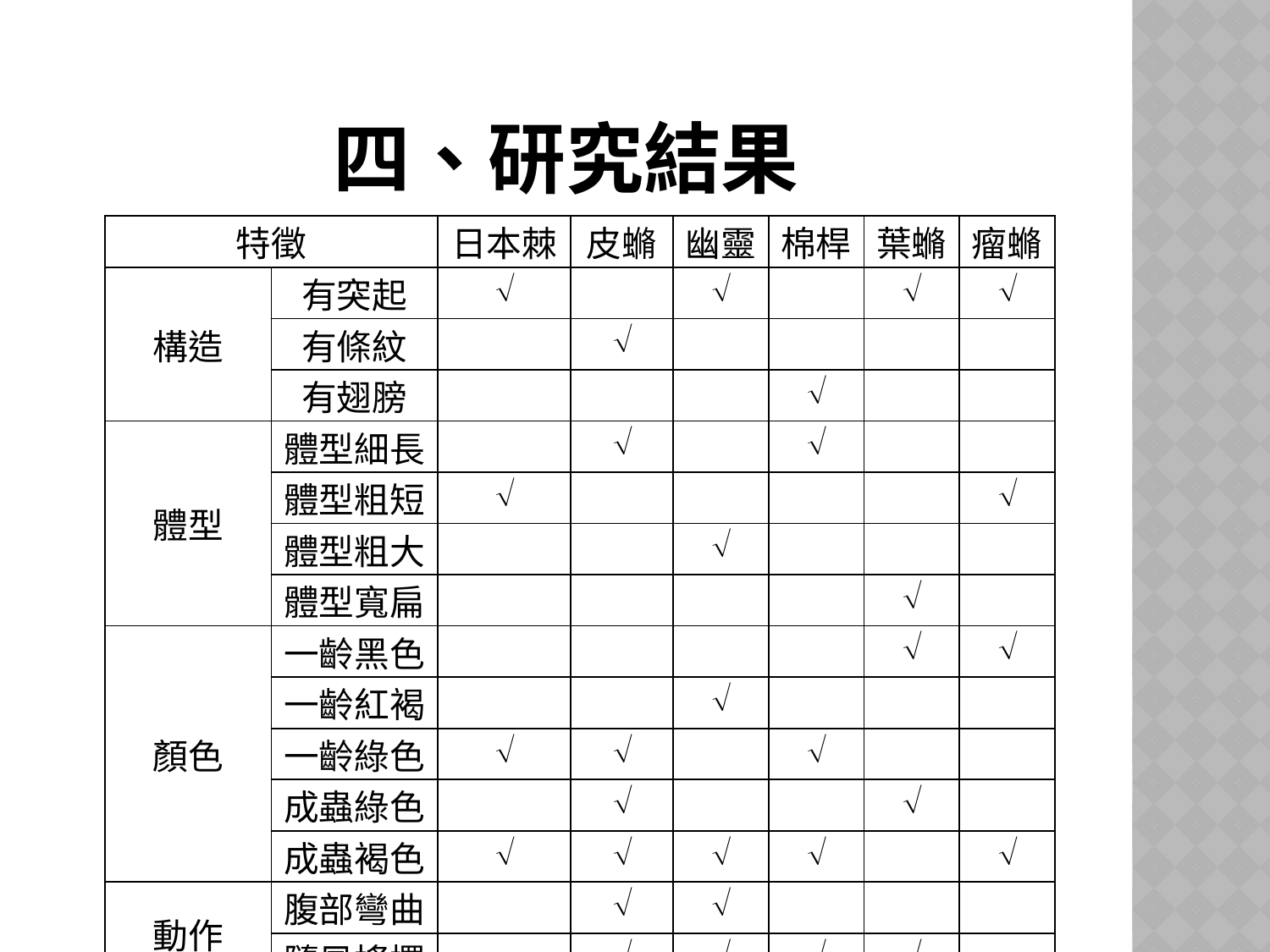

# 四、研究結果
| 特徵 |  | 日本棘 | 皮䗛 | 幽靈 | 棉桿 | 葉䗛 | 瘤䗛 |
| --- | --- | --- | --- | --- | --- | --- | --- |
| 構造 | 有突起 | √ |  | √ |  | √ | √ |
|  | 有條紋 |  | √ |  |  |  |  |
|  | 有翅膀 |  |  |  | √ |  |  |
| 體型 | 體型細長 |  | √ |  | √ |  |  |
|  | 體型粗短 | √ |  |  |  |  | √ |
|  | 體型粗大 |  |  | √ |  |  |  |
|  | 體型寬扁 |  |  |  |  | √ |  |
| 顏色 | 一齡黑色 |  |  |  |  | √ | √ |
|  | 一齡紅褐 |  |  | √ |  |  |  |
|  | 一齡綠色 | √ | √ |  | √ |  |  |
|  | 成蟲綠色 |  | √ |  |  | √ |  |
|  | 成蟲褐色 | √ | √ | √ | √ |  | √ |
| 動作 | 腹部彎曲 |  | √ | √ |  |  |  |
|  | 隨風搖擺 |  | √ | √ | √ | √ |  |